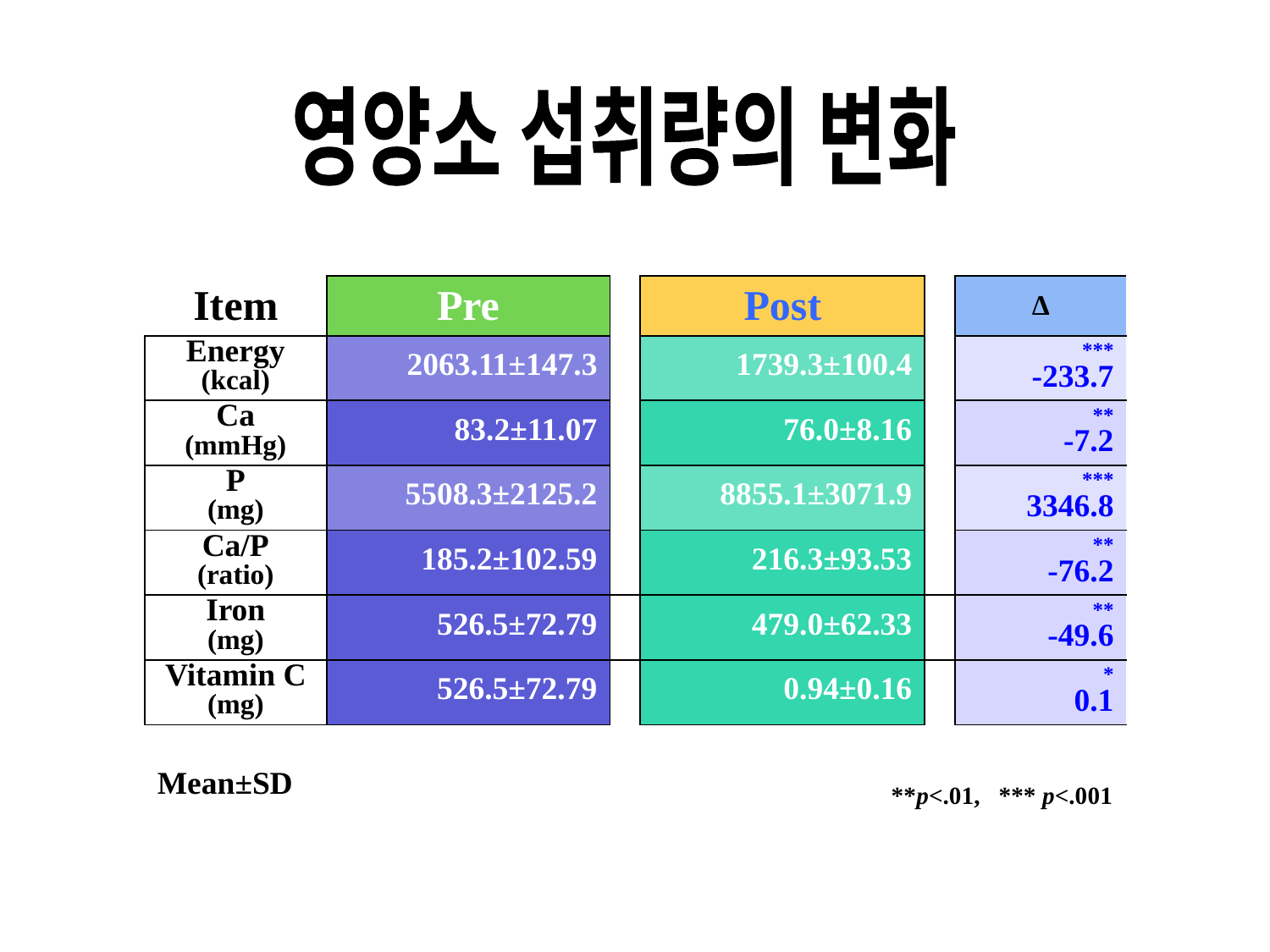

영양소 섭취량의 변화
| Item | Pre |  | Post |  | ∆ |
| --- | --- | --- | --- | --- | --- |
| Energy (kcal) | 2063.11±147.3 |  | 1739.3±100.4 |  | \*\*\* -233.7 |
| Ca (mmHg) | 83.2±11.07 |  | 76.0±8.16 |  | \*\* -7.2 |
| P (mg) | 5508.3±2125.2 |  | 8855.1±3071.9 |  | \*\*\* 3346.8 |
| Ca/P (ratio) | 185.2±102.59 |  | 216.3±93.53 |  | \*\* -76.2 |
| Iron (mg) | 526.5±72.79 |  | 479.0±62.33 |  | \*\* -49.6 |
| Vitamin C (mg) | 526.5±72.79 |  | 0.94±0.16 |  | \* 0.1 |
Mean±SD
**p<.01,   *** p<.001